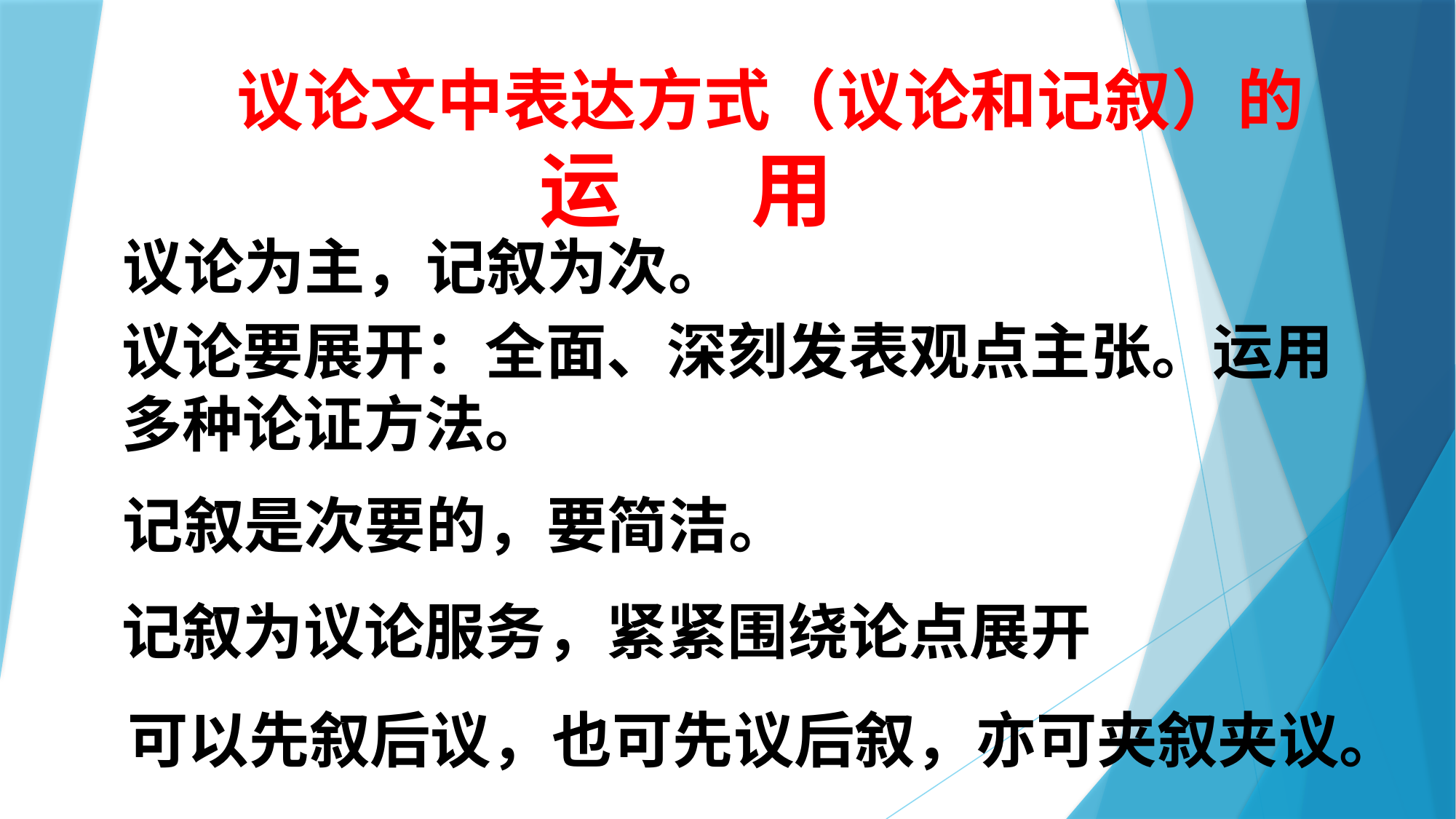

议论文中表达方式（议论和记叙）的
                   运       用
议论为主，记叙为次。
#
议论要展开：全面、深刻发表观点主张。运用多种论证方法。
记叙是次要的，要简洁。

记叙为议论服务，紧紧围绕论点展开
可以先叙后议，也可先议后叙，亦可夹叙夹议。